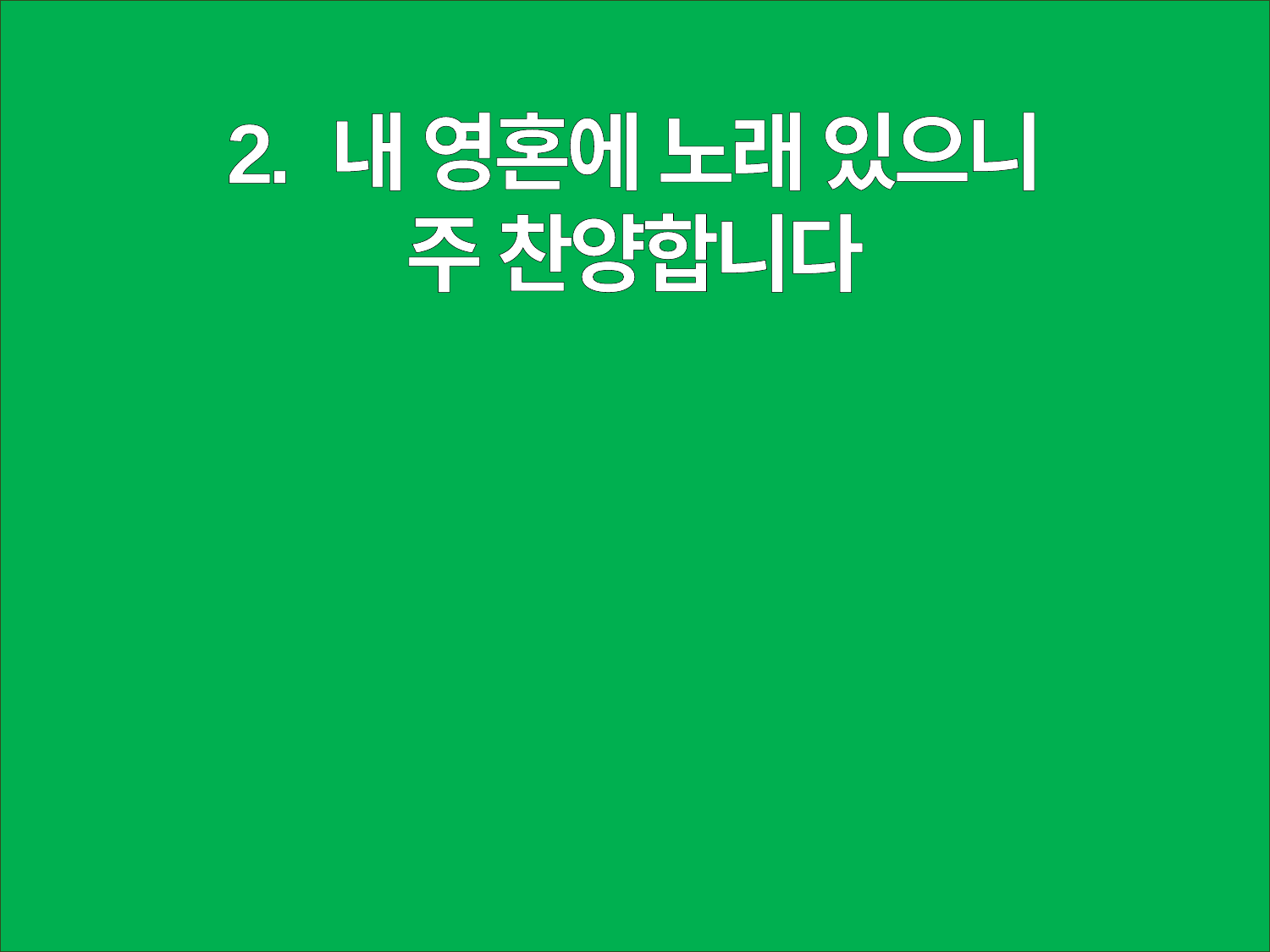

2. 내 영혼에 노래 있으니
주 찬양합니다